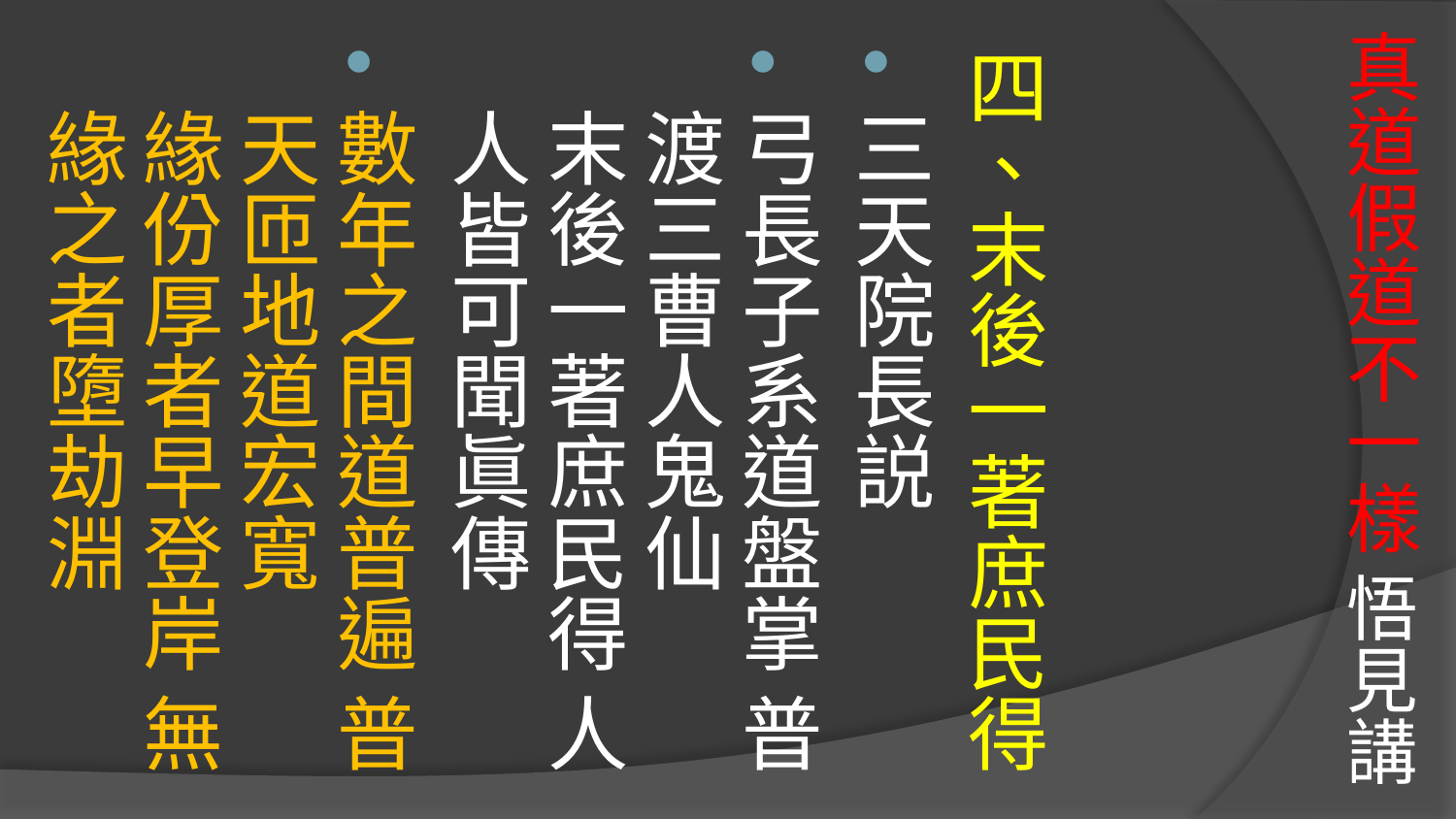

# 真道假道不一樣 悟見講
四、末後一著庶民得
三天院長説
弓長子系道盤掌 普渡三曹人鬼仙
末後一著庶民得 人人皆可聞眞傳
數年之間道普遍 普天匝地道宏寬 
緣份厚者早登岸 無緣之者墮劫淵